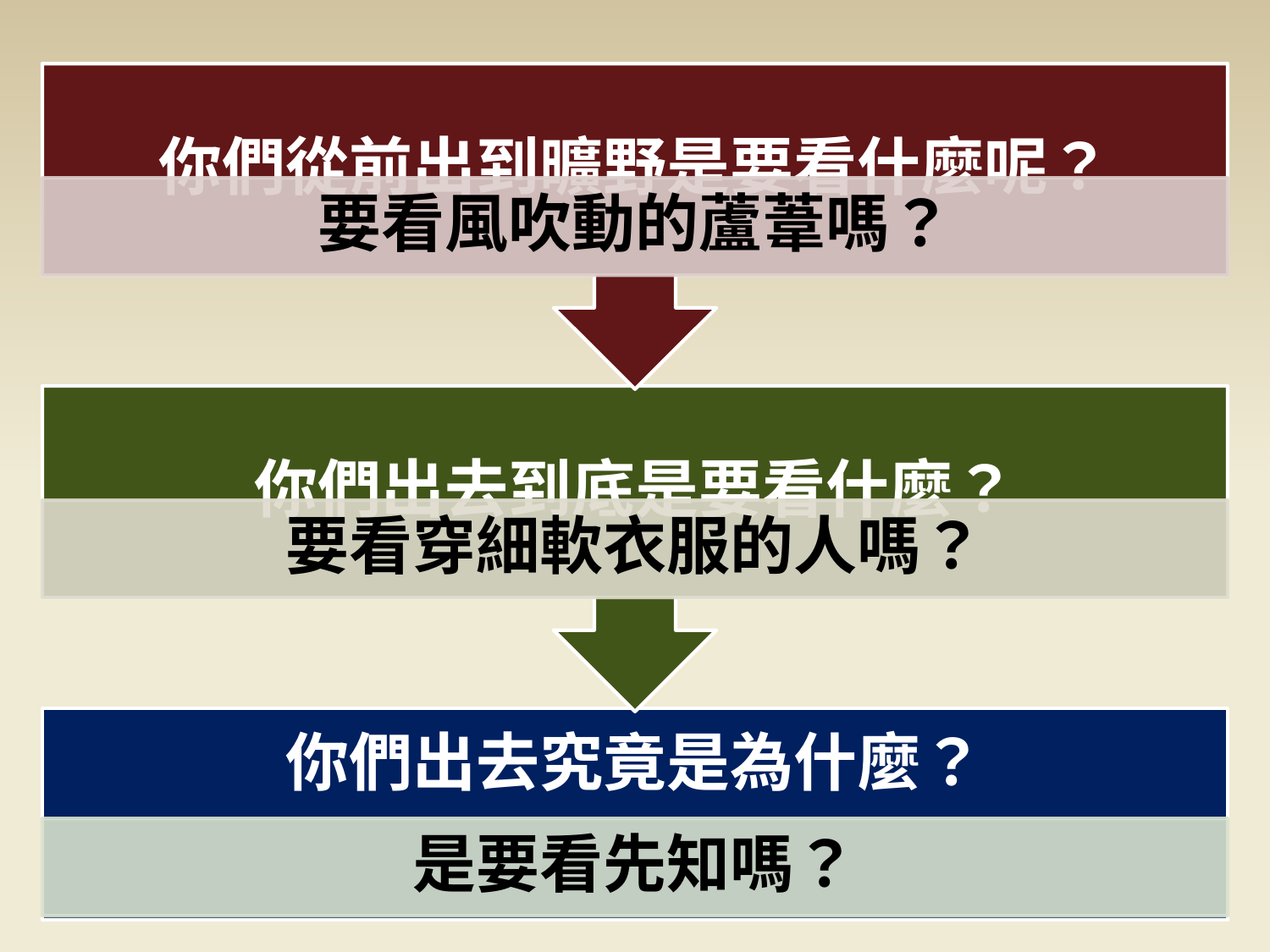

你們出去究竟是為什麼？
是要看先知嗎？
你們出去到底是要看什麼？
要看穿細軟衣服的人嗎？
你們從前出到曠野是要看什麼呢？
要看風吹動的蘆葦嗎？